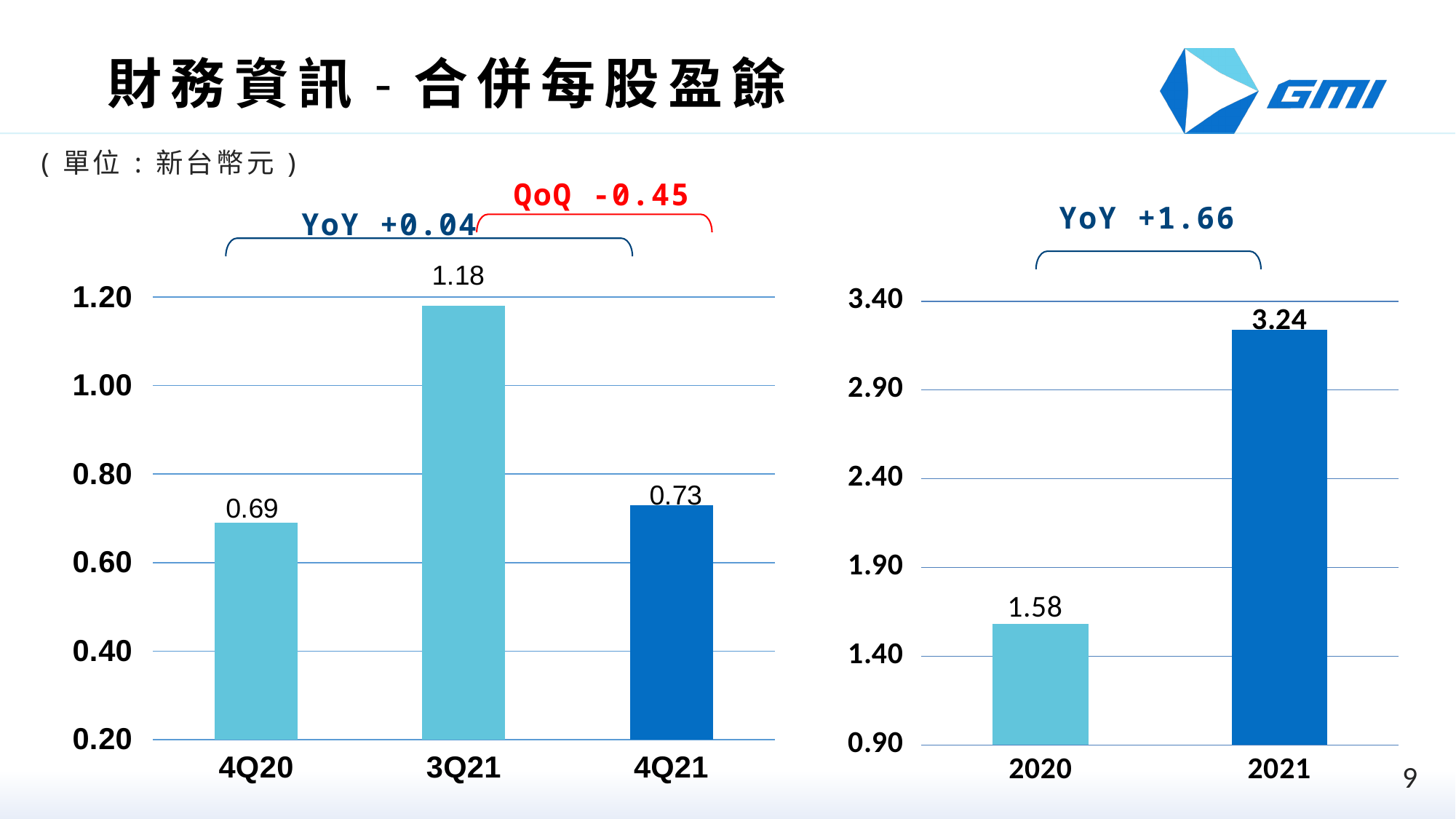

# 財務資訊-合併每股盈餘
(單位:新台幣元)

QoQ -0.45
YoY +1.66
YoY +0.04

### Chart

| Category |  |
|---|---|
| 4Q20 | 0.69 |
| 3Q21 | 1.18 |
| 4Q21 | 0.73 |

### Chart

| Category | EPS |
|---|---|
| 2020 | 1.58 |
| 2021 | 3.24 |
9